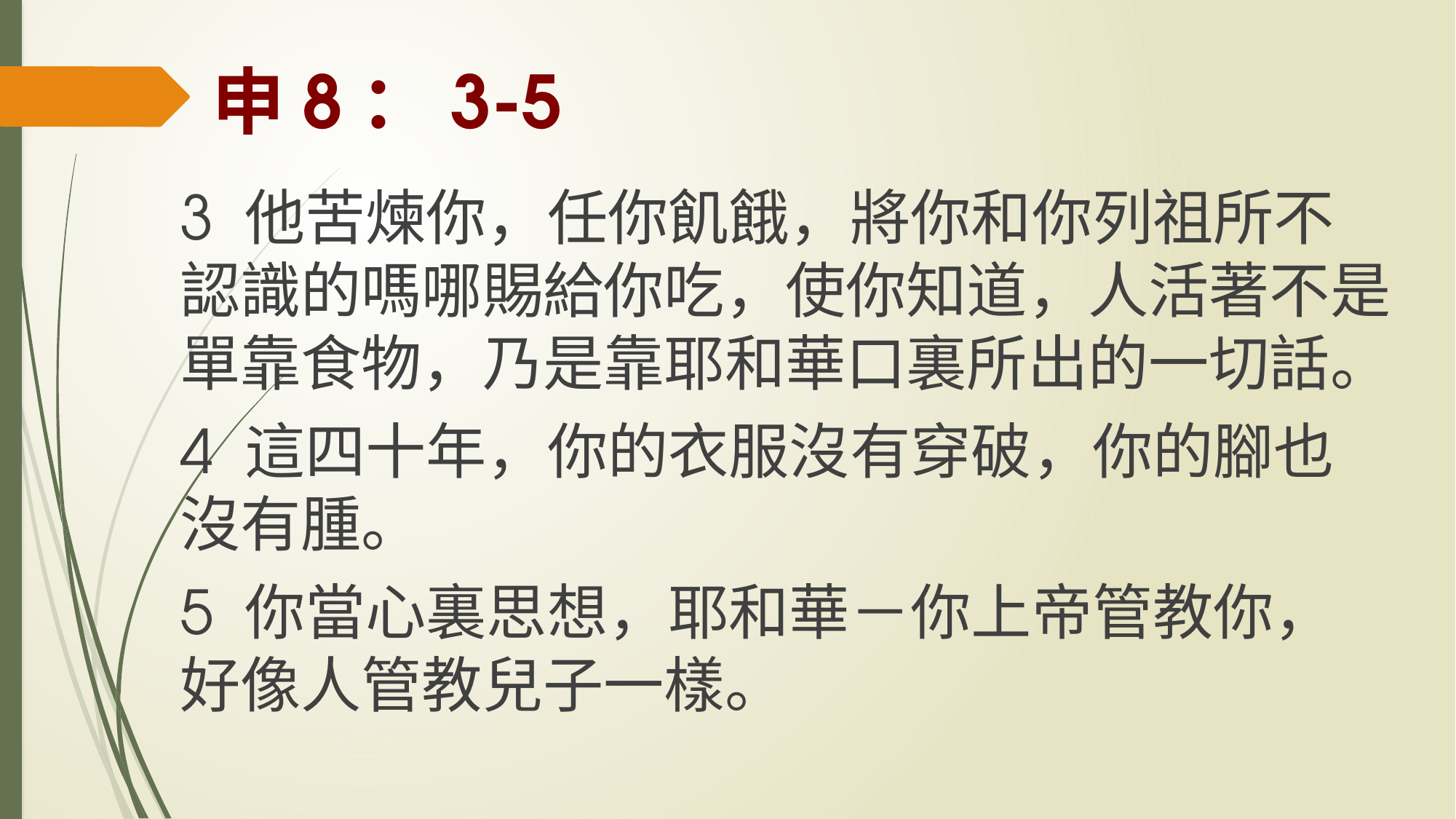

# 申8：3-5
3 他苦煉你，任你飢餓，將你和你列祖所不認識的嗎哪賜給你吃，使你知道，人活著不是單靠食物，乃是靠耶和華口裏所出的一切話。
4 這四十年，你的衣服沒有穿破，你的腳也沒有腫。
5 你當心裏思想，耶和華－你上帝管教你，好像人管教兒子一樣。